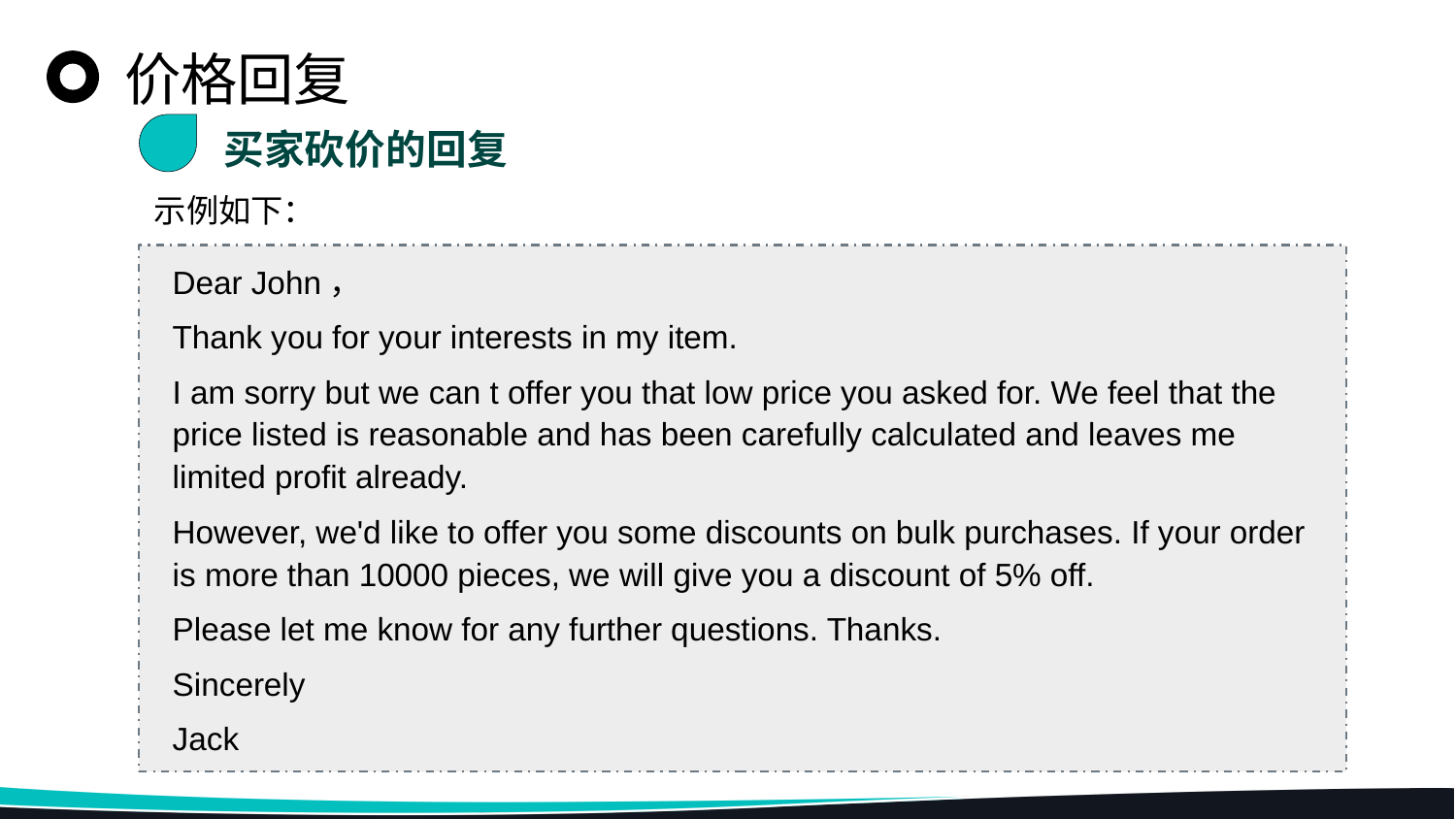

价格回复
买家砍价的回复

示例如下：

Dear John，
Thank you for your interests in my item.
I am sorry but we can t offer you that low price you asked for. We feel that the price listed is reasonable and has been carefully calculated and leaves me limited profit already.
However, we'd like to offer you some discounts on bulk purchases. If your order is more than 10000 pieces, we will give you a discount of 5% off.
Please let me know for any further questions. Thanks.
Sincerely
Jack